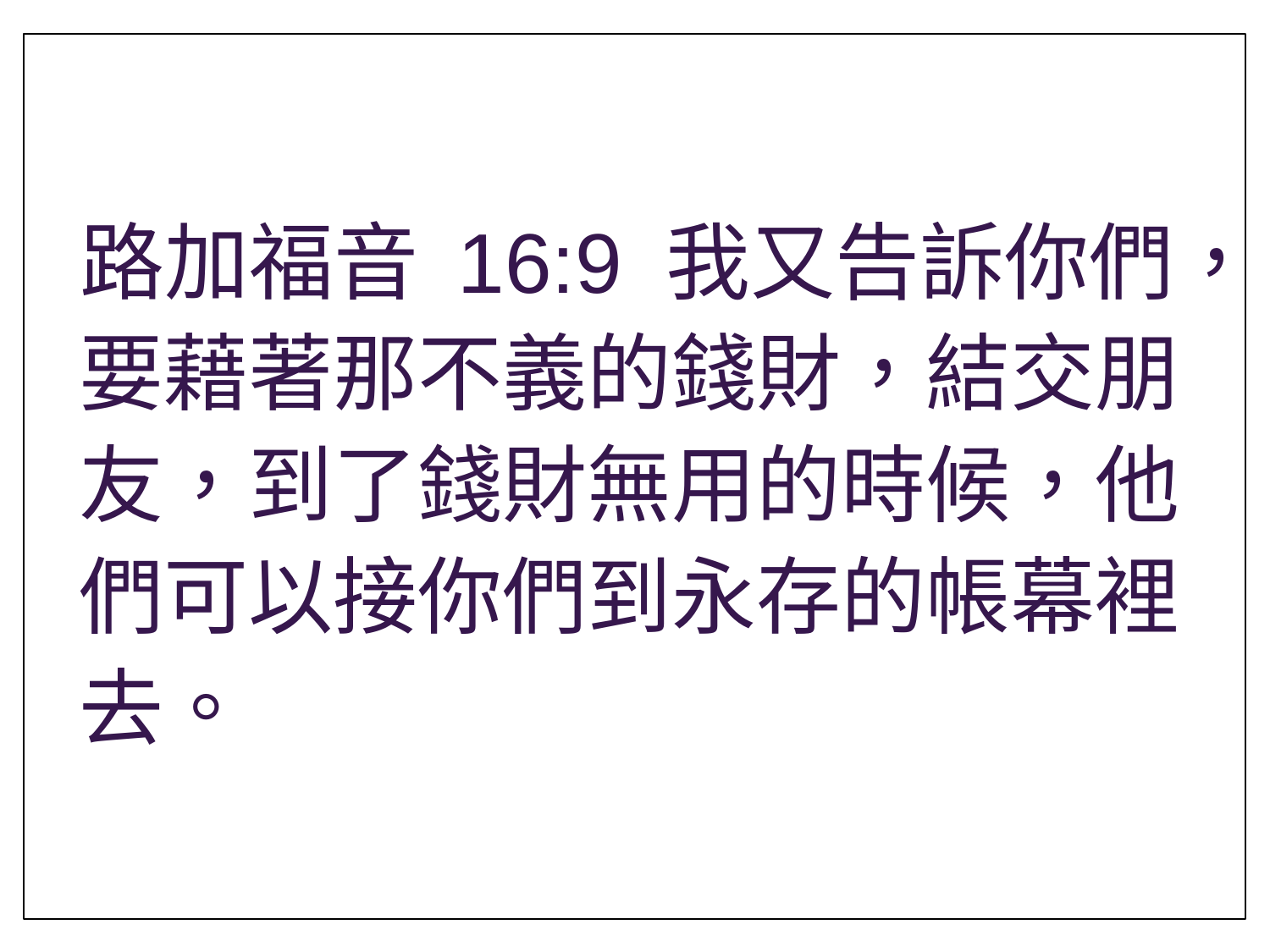

路加福音 16:9 我又告訴你們，要藉著那不義的錢財，結交朋友，到了錢財無用的時候，他們可以接你們到永存的帳幕裡去。